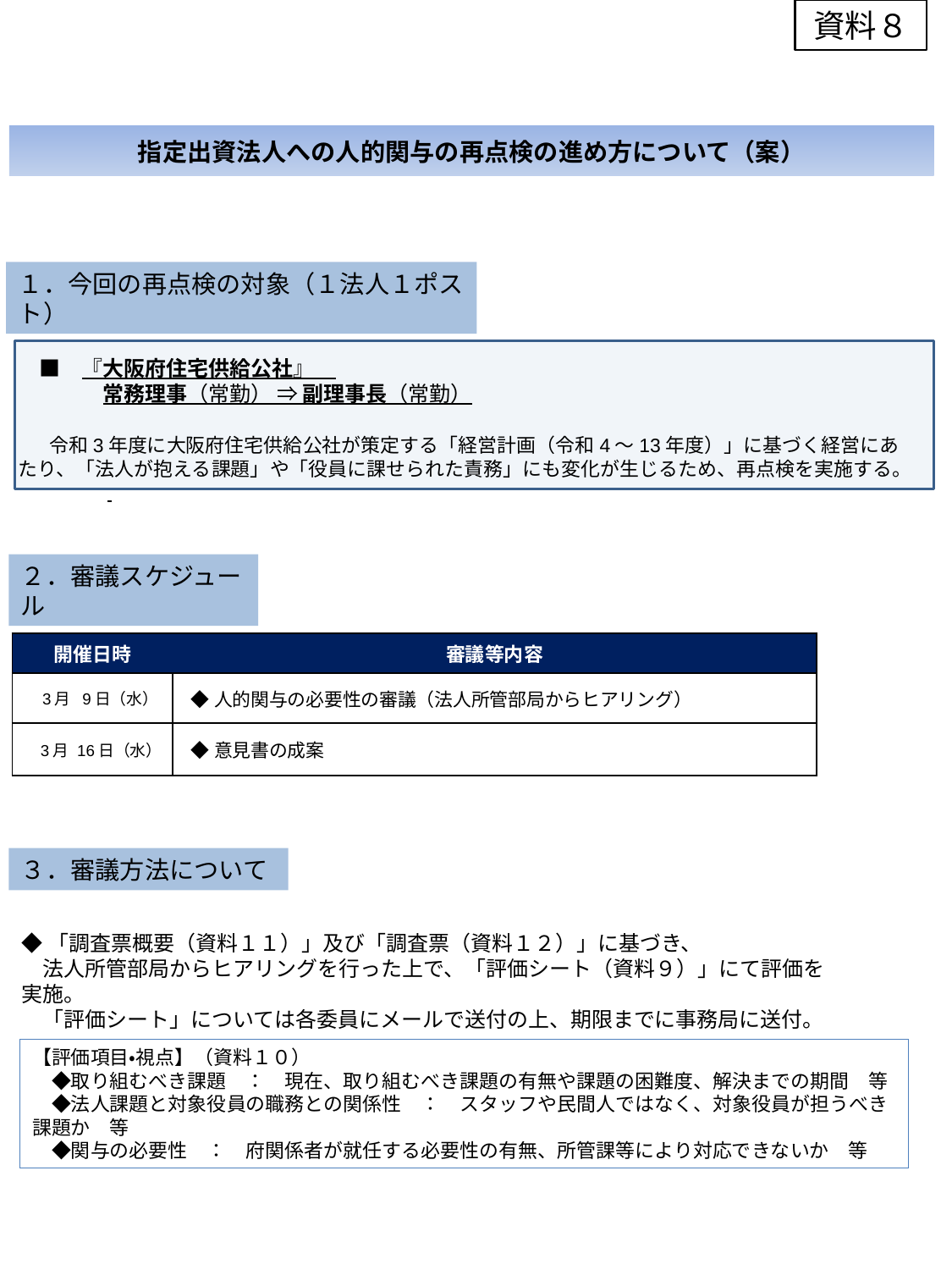

資料８
指定出資法人への人的関与の再点検の進め方について（案）
１．今回の再点検の対象（１法人１ポスト）

　■　『大阪府住宅供給公社』
　　　　常務理事（常勤） ⇒ 副理事長（常勤）

 　令和3年度に大阪府住宅供給公社が策定する「経営計画（令和4～13年度）」に基づく経営にあたり、「法人が抱える課題」や「役員に課せられた責務」にも変化が生じるため、再点検を実施する。
２．審議スケジュール
| 開催日時 | 審議等内容 |
| --- | --- |
| 3月 9日（水） | ◆人的関与の必要性の審議（法人所管部局からヒアリング） |
| 3月 16日（水） | ◆意見書の成案 |
３．審議方法について
◆「調査票概要（資料１１）」及び「調査票（資料１２）」に基づき、
　法人所管部局からヒアリングを行った上で、「評価シート（資料９）」にて評価を実施。
　「評価シート」については各委員にメールで送付の上、期限までに事務局に送付。
【評価項目・視点】（資料１０）
　◆取り組むべき課題　：　現在、取り組むべき課題の有無や課題の困難度、解決までの期間　等
　◆法人課題と対象役員の職務との関係性　：　スタッフや民間人ではなく、対象役員が担うべき課題か　等
　◆関与の必要性　：　府関係者が就任する必要性の有無、所管課等により対応できないか　等